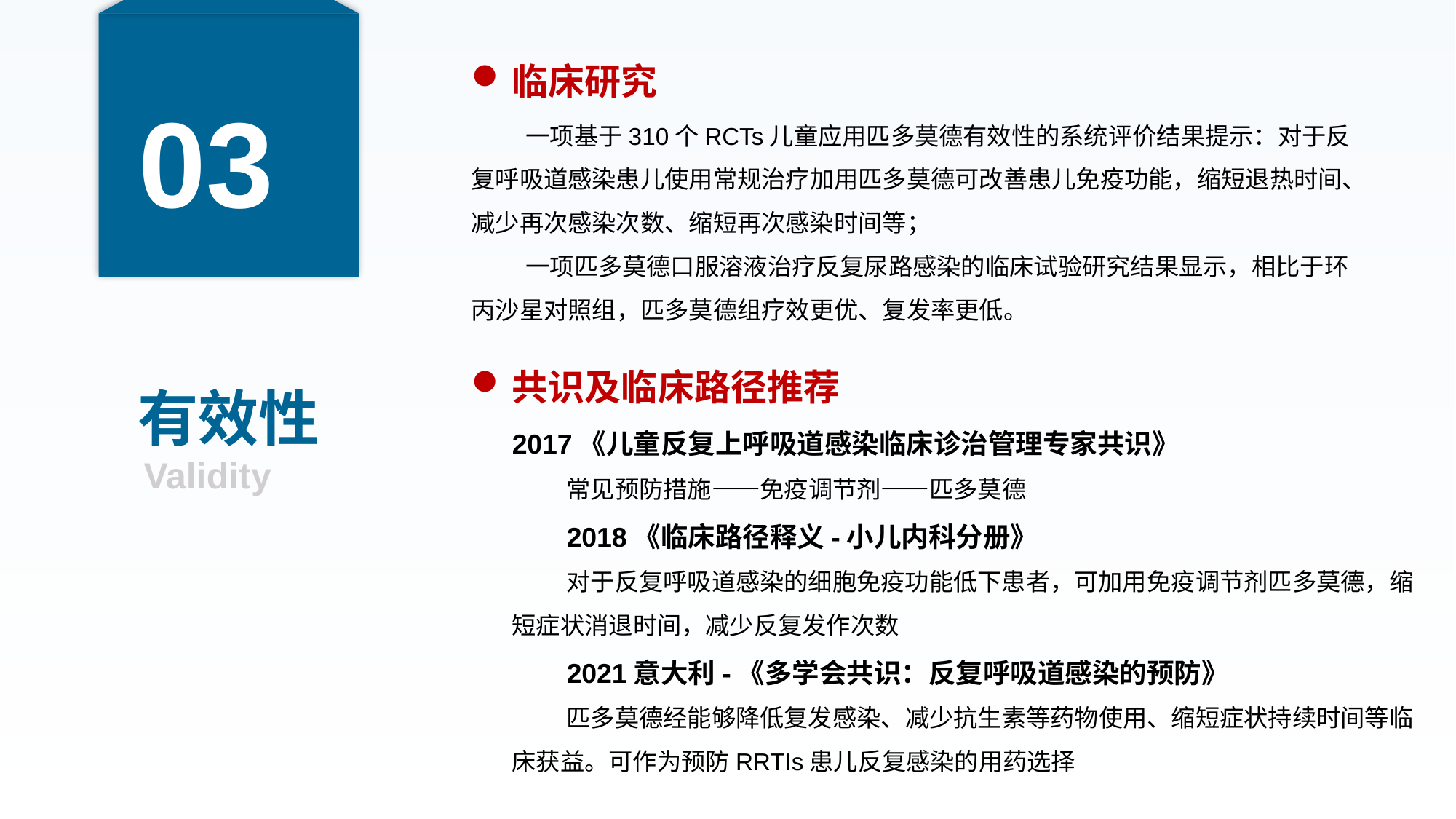

临床研究
03
一项基于310个RCTs儿童应用匹多莫德有效性的系统评价结果提示：对于反复呼吸道感染患儿使用常规治疗加用匹多莫德可改善患儿免疫功能，缩短退热时间、减少再次感染次数、缩短再次感染时间等；
一项匹多莫德口服溶液治疗反复尿路感染的临床试验研究结果显示，相比于环丙沙星对照组，匹多莫德组疗效更优、复发率更低。
共识及临床路径推荐
有效性
2017《儿童反复上呼吸道感染临床诊治管理专家共识》
常见预防措施——免疫调节剂——匹多莫德
2018《临床路径释义-小儿内科分册》
对于反复呼吸道感染的细胞免疫功能低下患者，可加用免疫调节剂匹多莫德，缩短症状消退时间，减少反复发作次数
2021意大利-《多学会共识：反复呼吸道感染的预防》
匹多莫德经能够降低复发感染、减少抗生素等药物使用、缩短症状持续时间等临床获益。可作为预防RRTIs患儿反复感染的用药选择
Validity